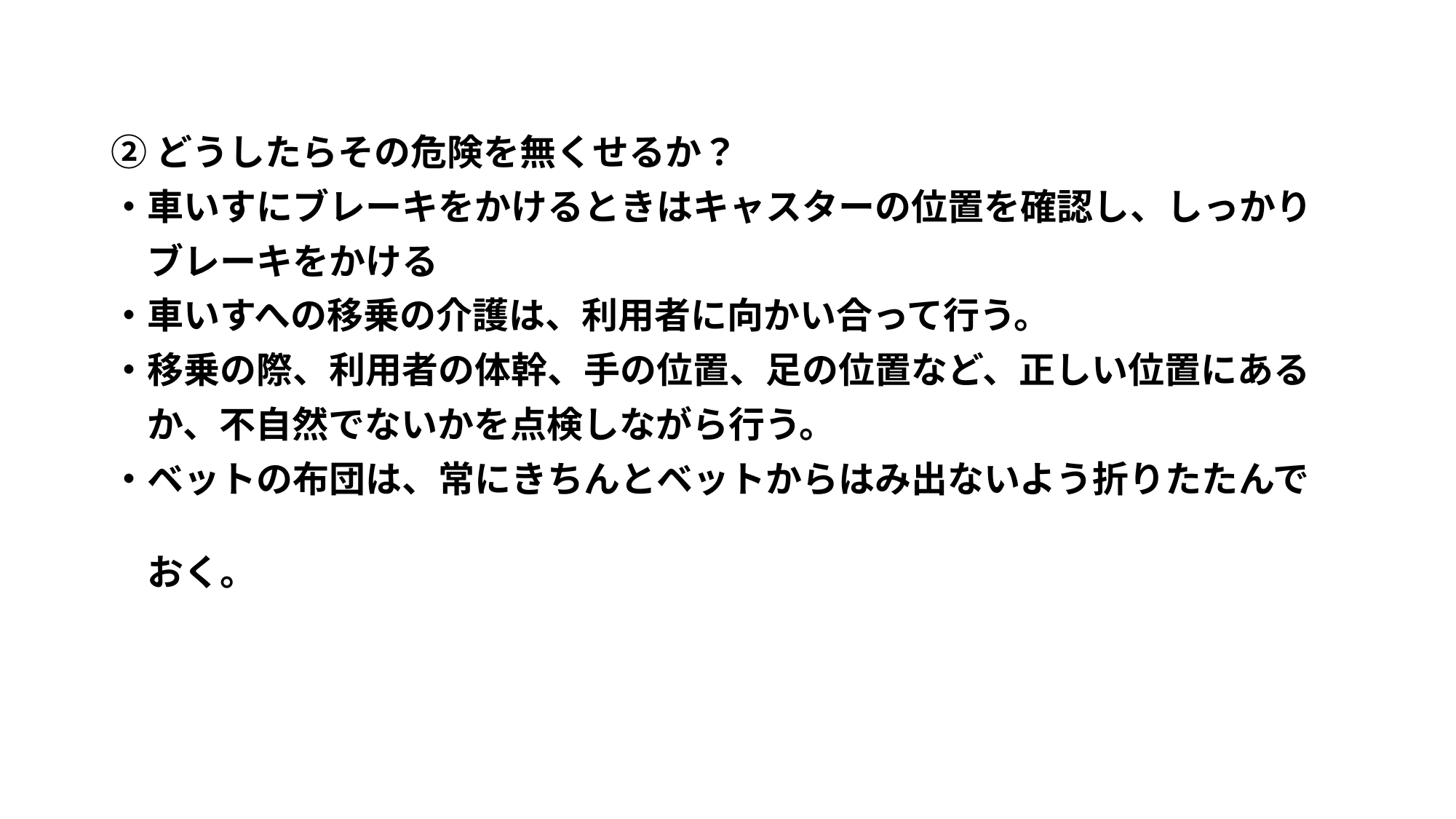

②どうしたらその危険を無くせるか？
・車いすにブレーキをかけるときはキャスターの位置を確認し、しっかり
　ブレーキをかける
・車いすへの移乗の介護は、利用者に向かい合って行う。
・移乗の際、利用者の体幹、手の位置、足の位置など、正しい位置にある
　か、不自然でないかを点検しながら行う。
・ベットの布団は、常にきちんとベットからはみ出ないよう折りたたんで
　おく。